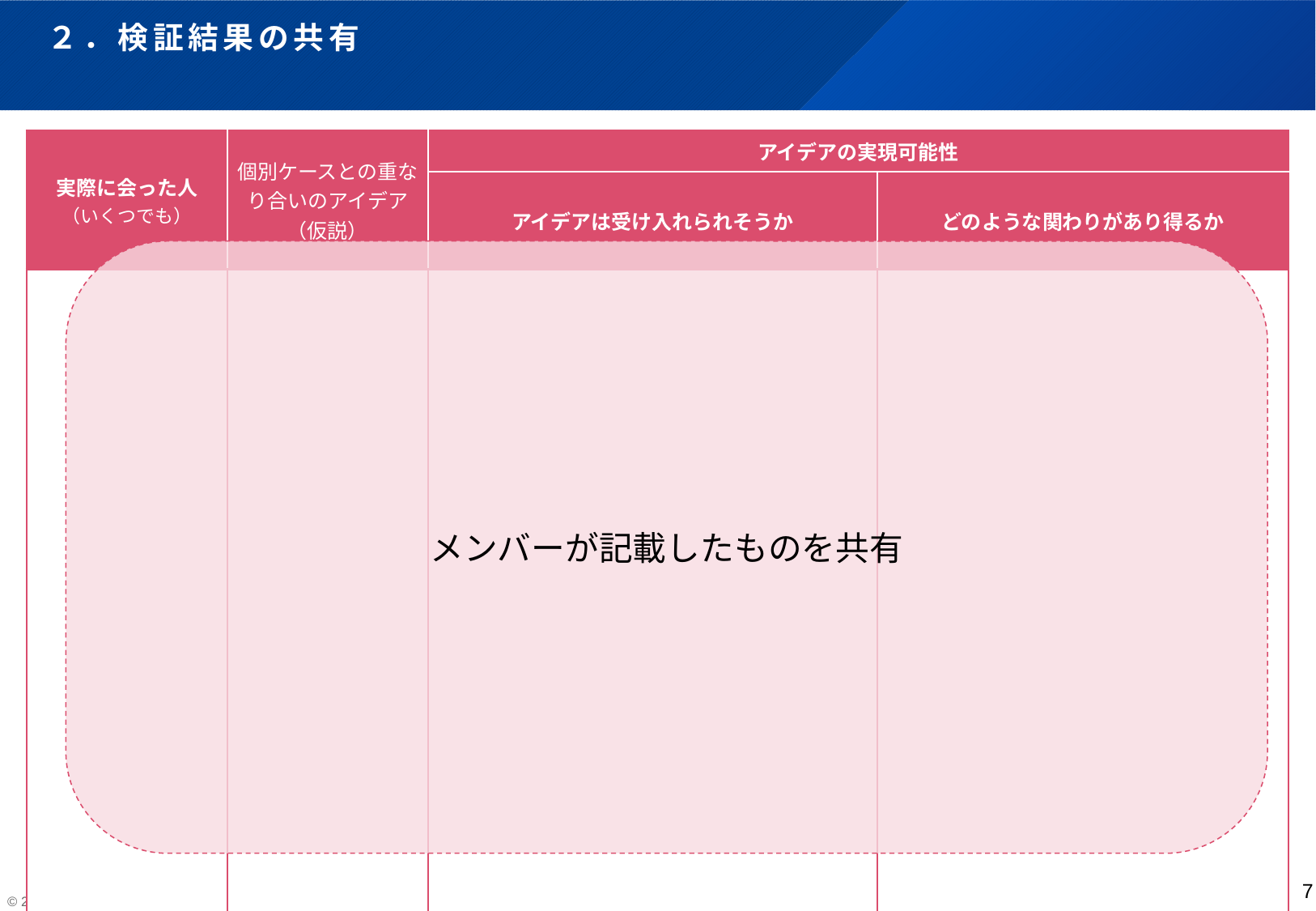

# ２．検証結果の共有
| 実際に会った人 （いくつでも） | 個別ケースとの重なり合いのアイデア（仮説） | アイデアの実現可能性 |  |
| --- | --- | --- | --- |
|  |  | アイデアは受け入れられそうか | どのような関わりがあり得るか |
|  |  |  |  |
7
メンバーが記載したものを共有
7